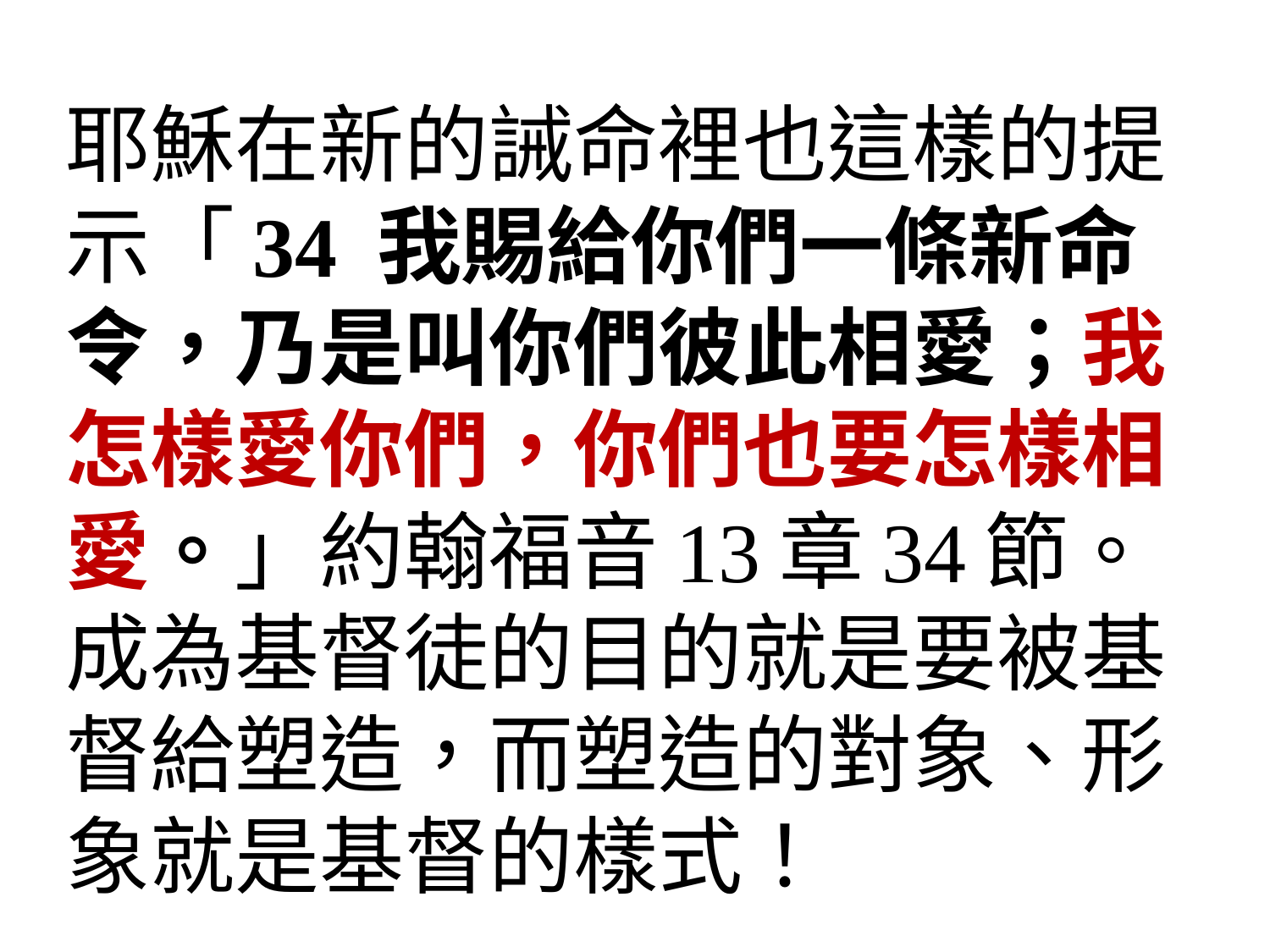

耶穌在新的誡命裡也這樣的提示「34 我賜給你們一條新命令，乃是叫你們彼此相愛；我怎樣愛你們，你們也要怎樣相愛。」約翰福音13章34節。成為基督徒的目的就是要被基督給塑造，而塑造的對象、形象就是基督的樣式！